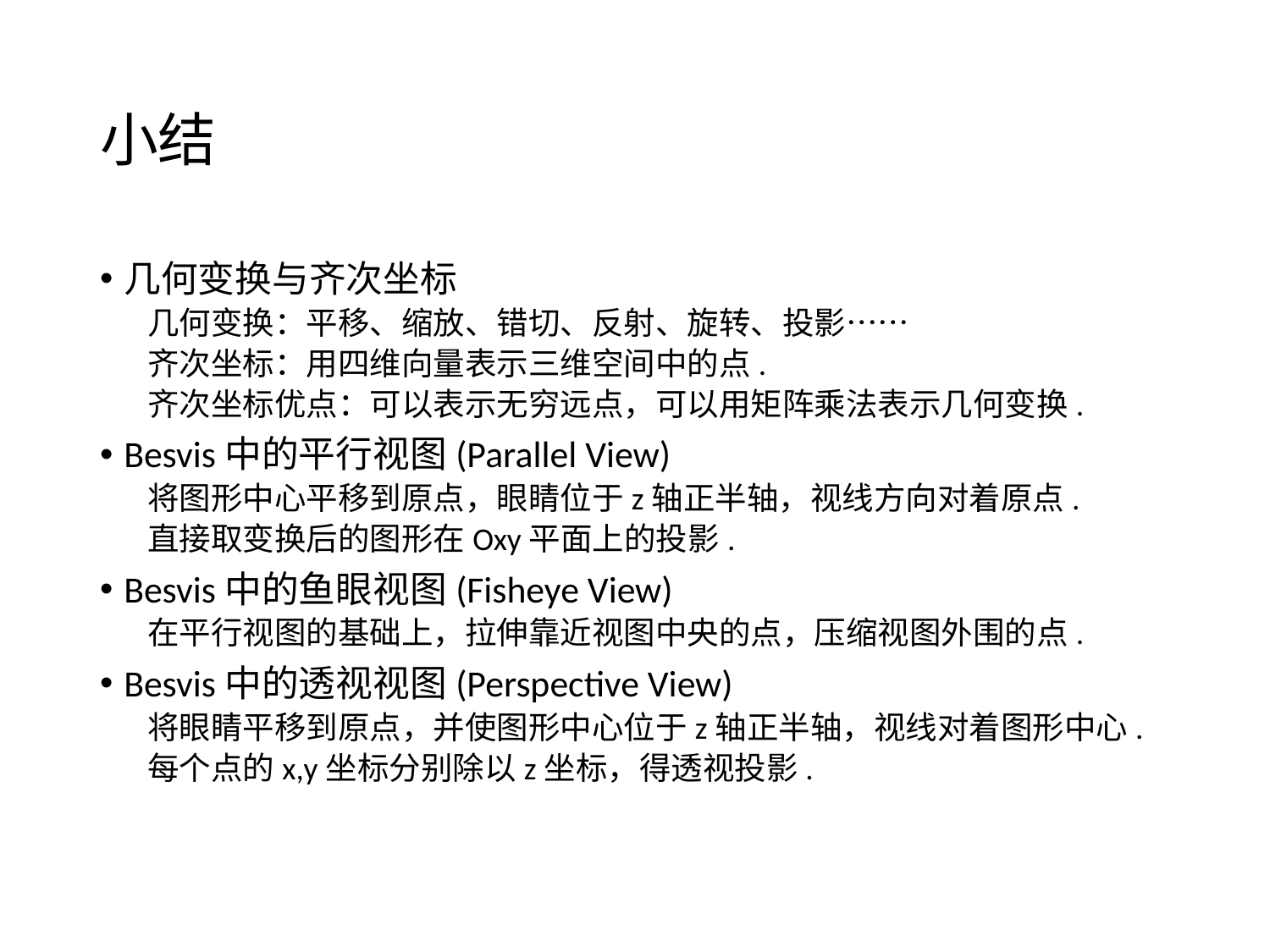

# 小结
几何变换与齐次坐标
几何变换：平移、缩放、错切、反射、旋转、投影……
齐次坐标：用四维向量表示三维空间中的点.
齐次坐标优点：可以表示无穷远点，可以用矩阵乘法表示几何变换.
Besvis中的平行视图(Parallel View)
将图形中心平移到原点，眼睛位于z轴正半轴，视线方向对着原点.
直接取变换后的图形在Oxy平面上的投影.
Besvis中的鱼眼视图(Fisheye View)
在平行视图的基础上，拉伸靠近视图中央的点，压缩视图外围的点.
Besvis中的透视视图(Perspective View)
将眼睛平移到原点，并使图形中心位于z轴正半轴，视线对着图形中心.
每个点的x,y坐标分别除以z坐标，得透视投影.